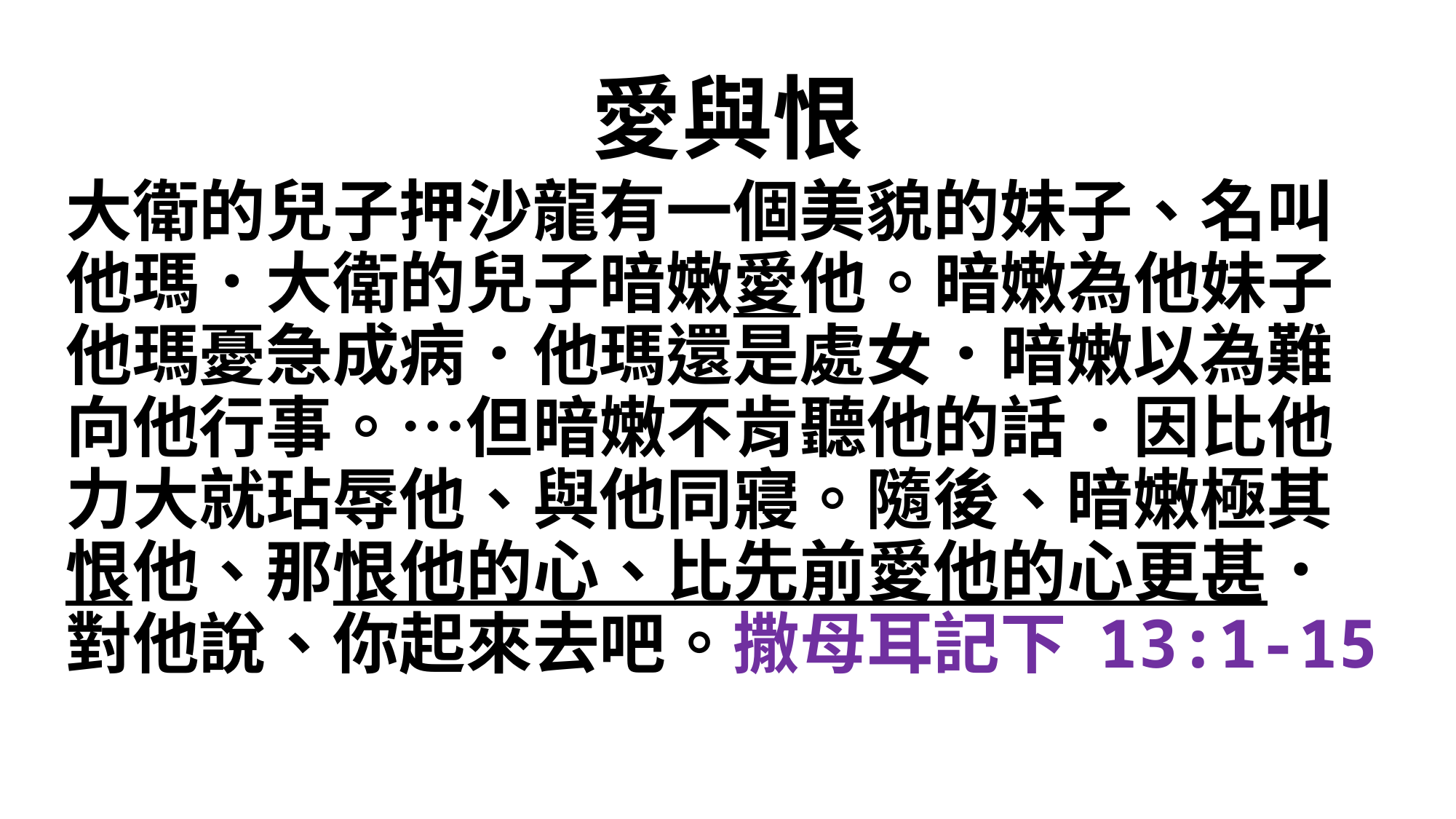

# 愛與恨
大衛的兒子押沙龍有一個美貌的妹子、名叫他瑪．大衛的兒子暗嫩愛他。暗嫩為他妹子他瑪憂急成病．他瑪還是處女．暗嫩以為難向他行事。…但暗嫩不肯聽他的話．因比他力大就玷辱他、與他同寢。隨後、暗嫩極其恨他、那恨他的心、比先前愛他的心更甚．對他說、你起來去吧。撒母耳記下 13:1-15